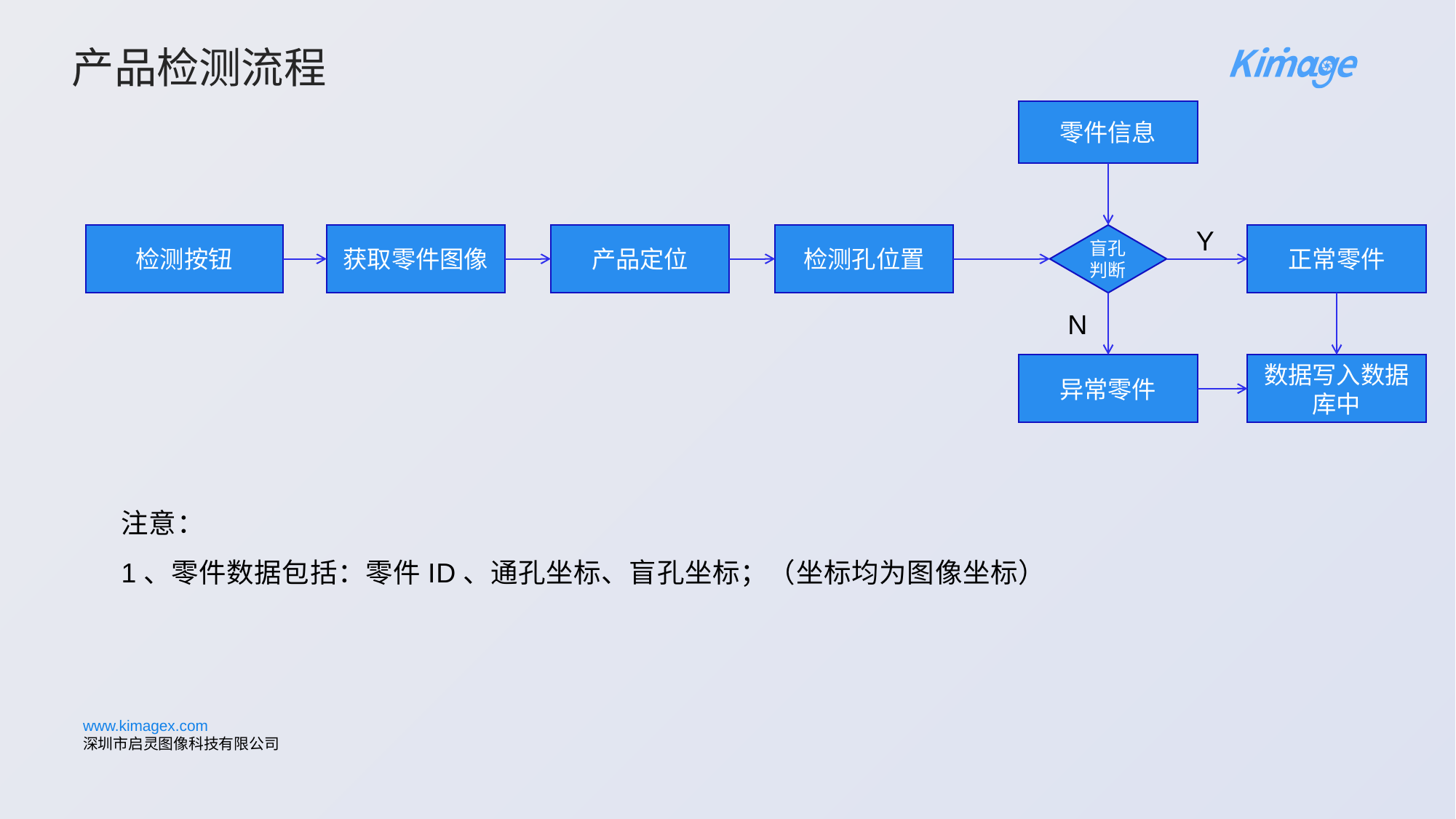

产品检测流程
零件信息
检测按钮
获取零件图像
产品定位
检测孔位置
盲孔判断
Y
正常零件
N
异常零件
数据写入数据库中
注意：
1、零件数据包括：零件ID、通孔坐标、盲孔坐标；（坐标均为图像坐标）